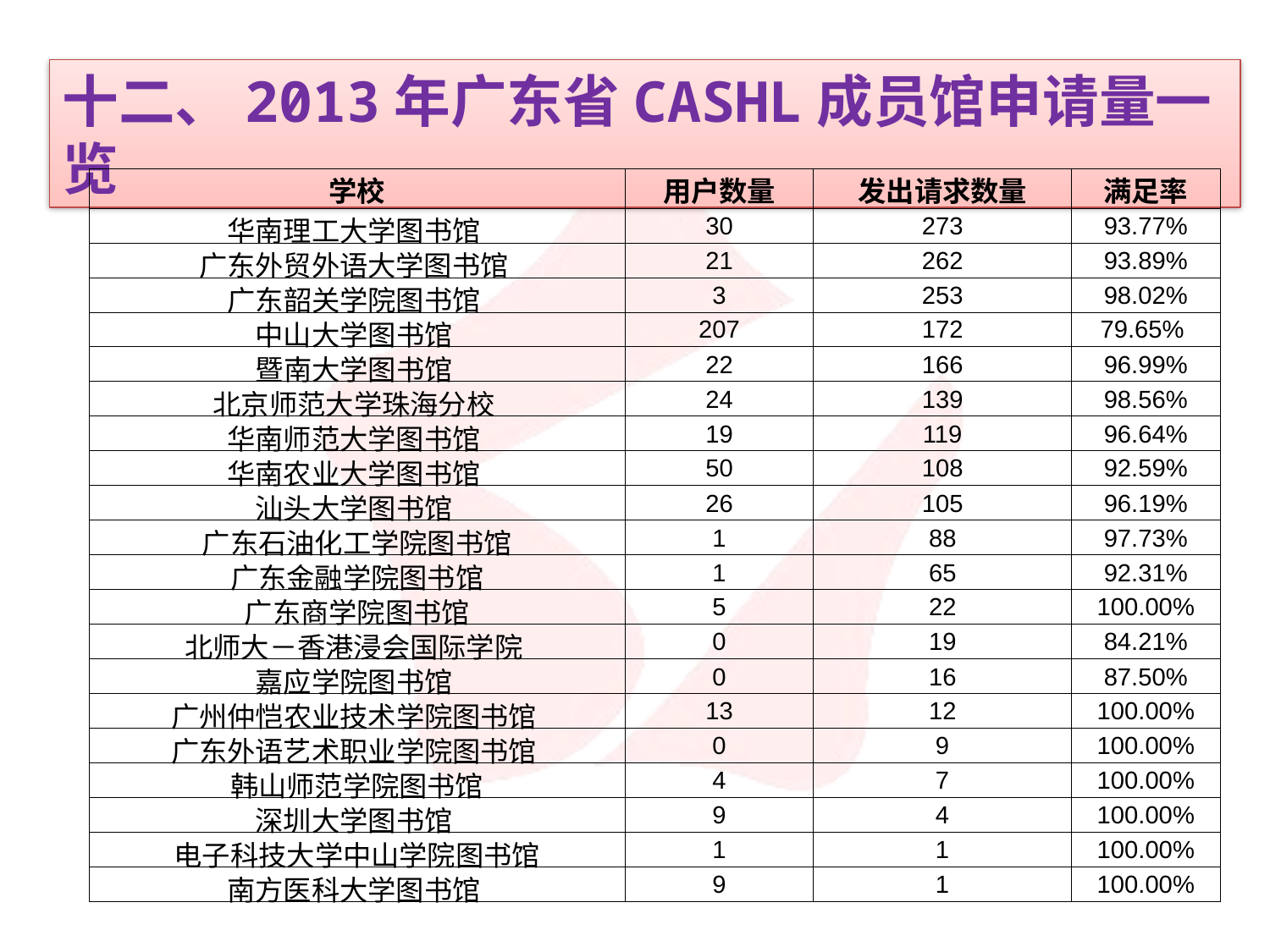

十二、2013年广东省CASHL成员馆申请量一览
| 学校 | 用户数量 | 发出请求数量 | 满足率 |
| --- | --- | --- | --- |
| 华南理工大学图书馆 | 30 | 273 | 93.77% |
| 广东外贸外语大学图书馆 | 21 | 262 | 93.89% |
| 广东韶关学院图书馆 | 3 | 253 | 98.02% |
| 中山大学图书馆 | 207 | 172 | 79.65% |
| 暨南大学图书馆 | 22 | 166 | 96.99% |
| 北京师范大学珠海分校 | 24 | 139 | 98.56% |
| 华南师范大学图书馆 | 19 | 119 | 96.64% |
| 华南农业大学图书馆 | 50 | 108 | 92.59% |
| 汕头大学图书馆 | 26 | 105 | 96.19% |
| 广东石油化工学院图书馆 | 1 | 88 | 97.73% |
| 广东金融学院图书馆 | 1 | 65 | 92.31% |
| 广东商学院图书馆 | 5 | 22 | 100.00% |
| 北师大－香港浸会国际学院 | 0 | 19 | 84.21% |
| 嘉应学院图书馆 | 0 | 16 | 87.50% |
| 广州仲恺农业技术学院图书馆 | 13 | 12 | 100.00% |
| 广东外语艺术职业学院图书馆 | 0 | 9 | 100.00% |
| 韩山师范学院图书馆 | 4 | 7 | 100.00% |
| 深圳大学图书馆 | 9 | 4 | 100.00% |
| 电子科技大学中山学院图书馆 | 1 | 1 | 100.00% |
| 南方医科大学图书馆 | 9 | 1 | 100.00% |